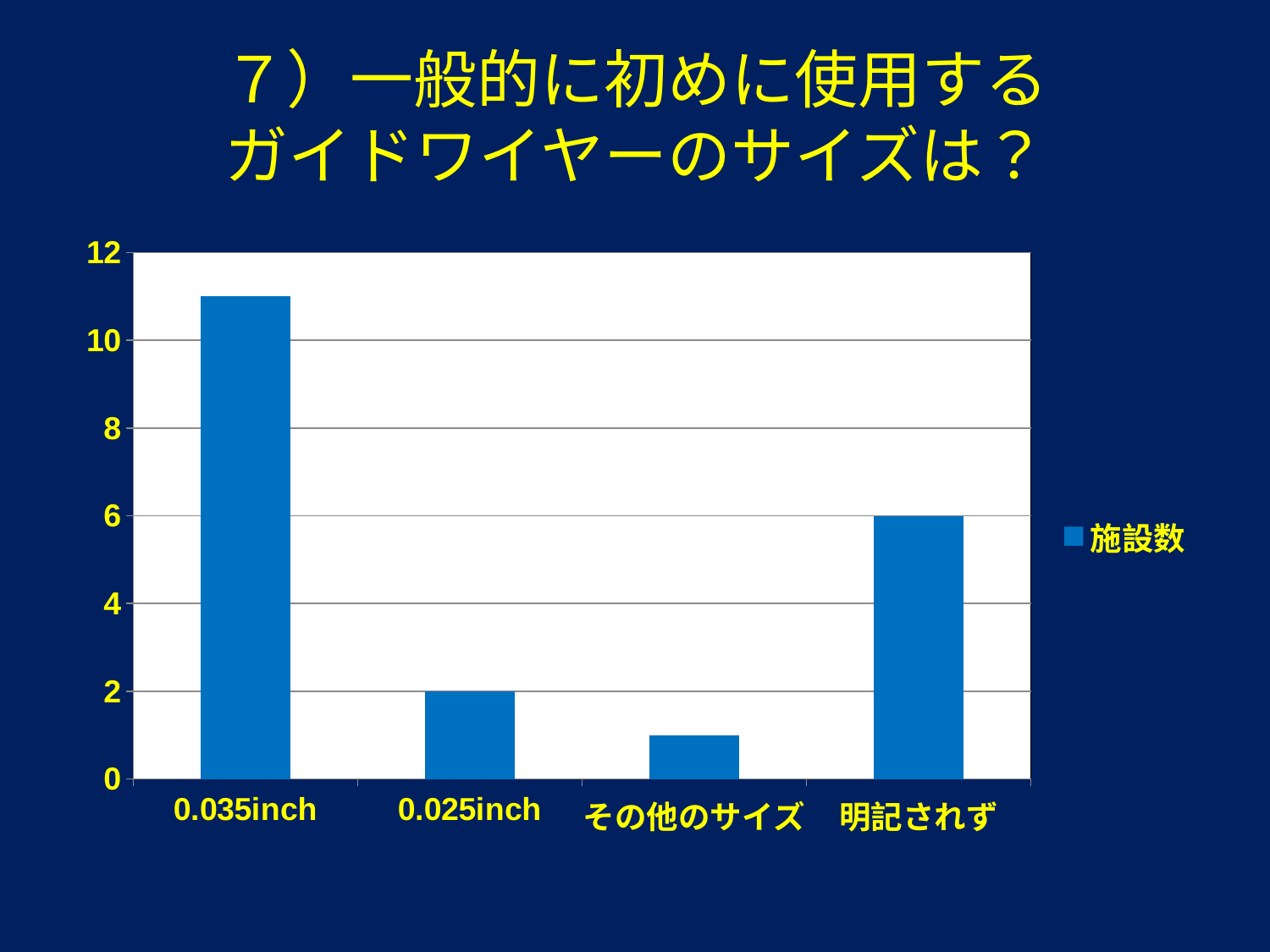

# ７）一般的に初めに使用する ガイドワイヤーのサイズは？

### Chart

| Category | 施設数 |
|---|---|
| 0.035inch | 11.0 |
| 0.025inch | 2.0 |
| その他のサイズ | 1.0 |
| 明記されず | 6.0 |